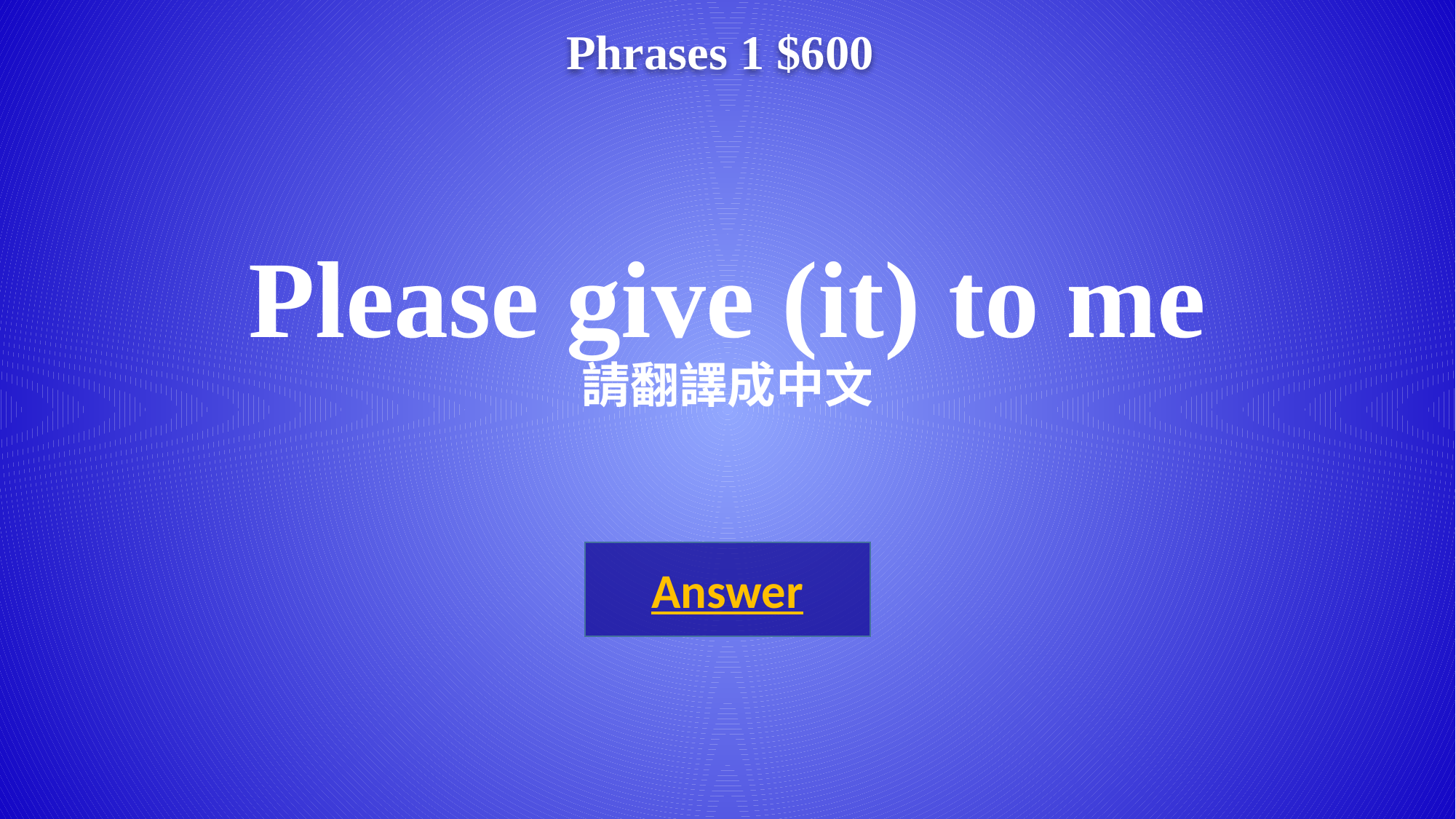

Phrases 1 $600
# Please give (it) to me 請翻譯成中文